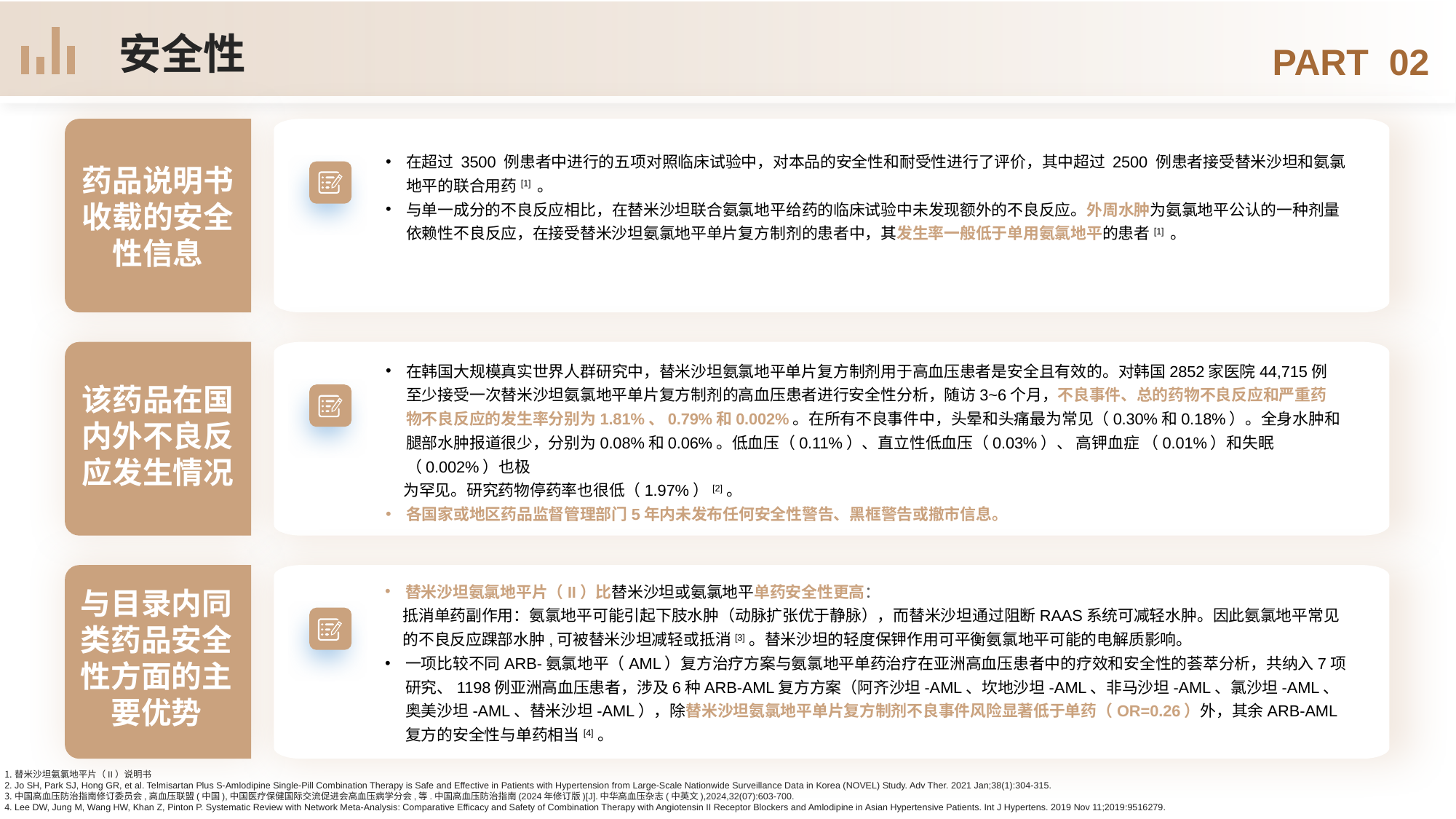

安全性
PART  02

在超过 3500 例患者中进行的五项对照临床试验中，对本品的安全性和耐受性进行了评价，其中超过 2500 例患者接受替米沙坦和氨氯地平的联合用药[1] 。
与单一成分的不良反应相比，在替米沙坦联合氨氯地平给药的临床试验中未发现额外的不良反应。外周水肿为氨氯地平公认的一种剂量依赖性不良反应，在接受替米沙坦氨氯地平单片复方制剂的患者中，其发生率一般低于单用氨氯地平的患者[1] 。
药品说明书收载的安全性信息

在韩国大规模真实世界人群研究中，替米沙坦氨氯地平单片复方制剂用于高血压患者是安全且有效的。对韩国2852家医院44,715例至少接受一次替米沙坦氨氯地平单片复方制剂的高血压患者进行安全性分析，随访3~6个月，不良事件、总的药物不良反应和严重药物不良反应的发生率分别为1.81%、0.79%和0.002%。在所有不良事件中，头晕和头痛最为常见（0.30%和0.18%）。全身水肿和腿部水肿报道很少，分别为0.08%和0.06%。低血压（0.11%）、直立性低血压（0.03%）、 高钾血症 （0.01%）和失眠（0.002%）也极
    为罕见。研究药物停药率也很低（1.97%）[2]。
各国家或地区药品监督管理部门5年内未发布任何安全性警告、黑框警告或撤市信息。
该药品在国内外不良反应发生情况

替米沙坦氨氯地平片（II）比替米沙坦或氨氯地平单药安全性更高：
    抵消单药副作用：氨氯地平可能引起下肢水肿（动脉扩张优于静脉），而替米沙坦通过阻断RAAS系统可减轻水肿。因此氨氯地平常见
    的不良反应踝部水肿,可被替米沙坦减轻或抵消[3]。替米沙坦的轻度保钾作用可平衡氨氯地平可能的电解质影响。
一项比较不同ARB-氨氯地平（AML）复方治疗方案与氨氯地平单药治疗在亚洲高血压患者中的疗效和安全性的荟萃分析，共纳入7项研究、1198例亚洲高血压患者，涉及6种ARB-AML复方方案（阿齐沙坦-AML、坎地沙坦-AML、非马沙坦-AML、氯沙坦-AML、奥美沙坦-AML、替米沙坦-AML），除替米沙坦氨氯地平单片复方制剂不良事件风险显著低于单药（OR=0.26）外，其余ARB-AML复方的安全性与单药相当[4]。
与目录内同类药品安全性方面的主要优势

替米沙坦氨氯地平片（II）说明书
Jo SH, Park SJ, Hong GR, et al. Telmisartan Plus S-Amlodipine Single-Pill Combination Therapy is Safe and Effective in Patients with Hypertension from Large-Scale Nationwide Surveillance Data in Korea (NOVEL) Study. Adv Ther. 2021 Jan;38(1):304-315.
中国高血压防治指南修订委员会,高血压联盟(中国),中国医疗保健国际交流促进会高血压病学分会,等.中国高血压防治指南(2024年修订版)[J].中华高血压杂志(中英文),2024,32(07):603-700.
Lee DW, Jung M, Wang HW, Khan Z, Pinton P. Systematic Review with Network Meta-Analysis: Comparative Efficacy and Safety of Combination Therapy with Angiotensin II Receptor Blockers and Amlodipine in Asian Hypertensive Patients. Int J Hypertens. 2019 Nov 11;2019:9516279.